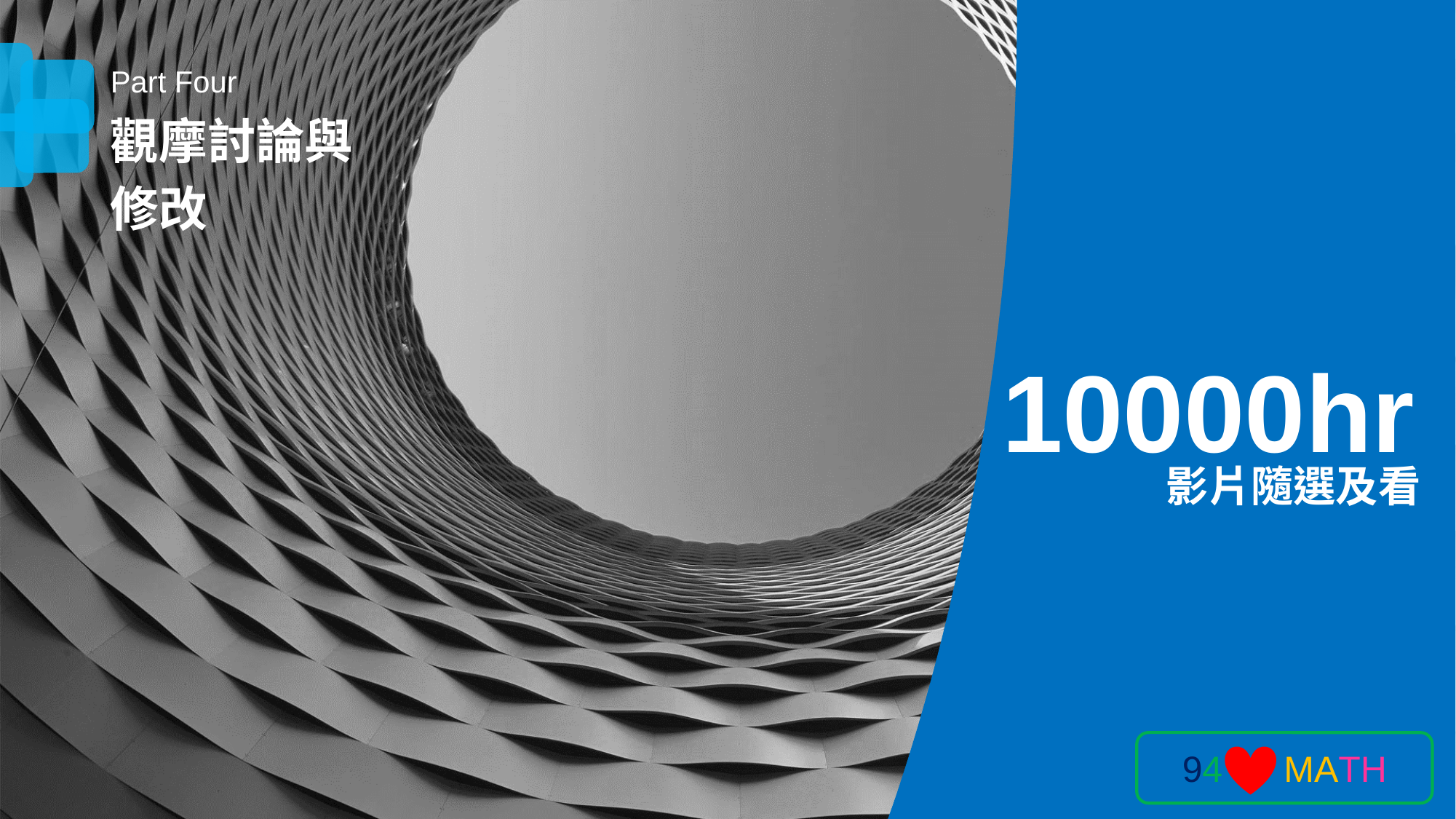

Part Four
觀摩討論與
修改
10000hr
影片隨選及看
94      MATH